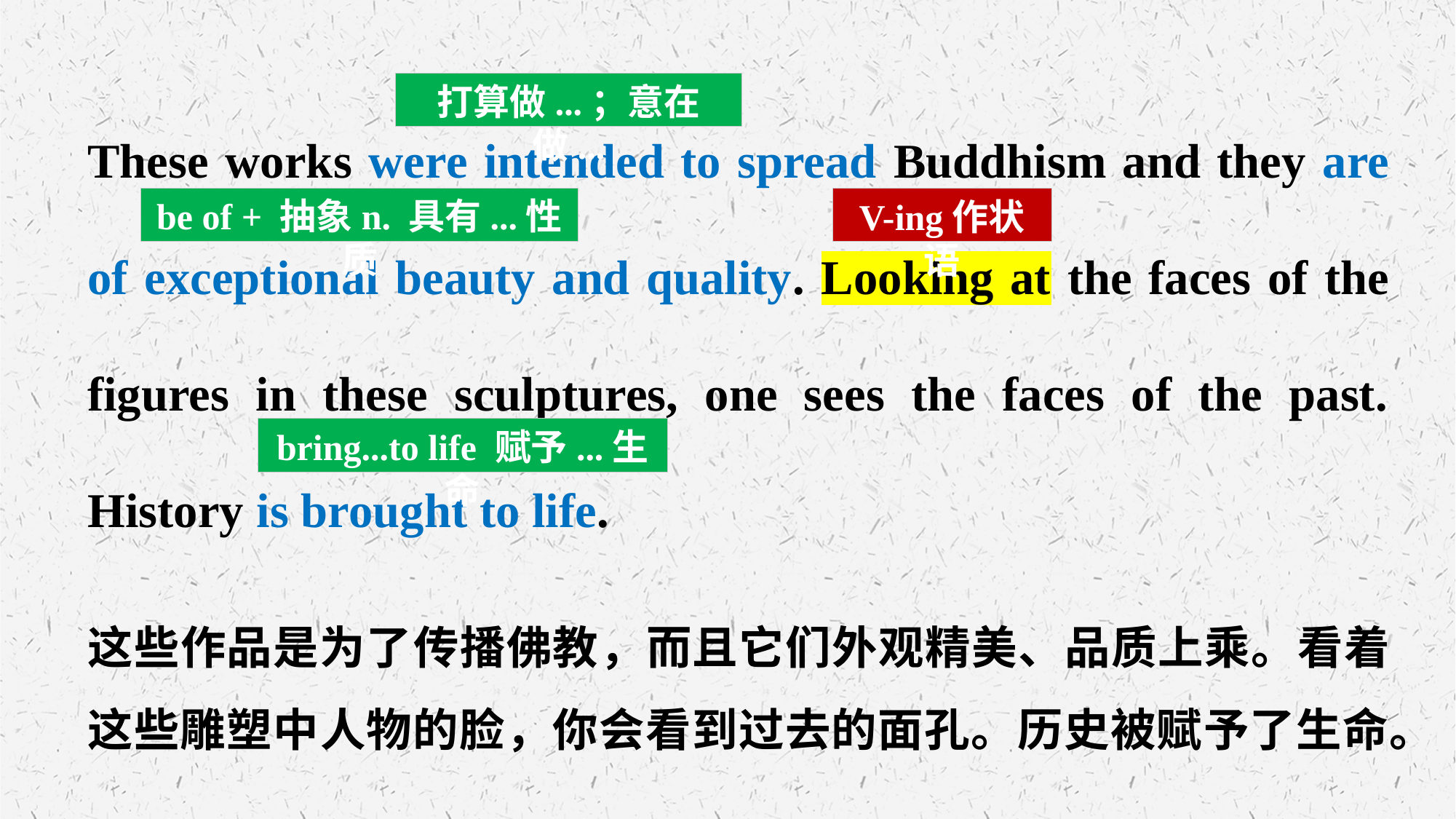

These works were intended to spread Buddhism and they are of exceptional beauty and quality. Looking at the faces of the figures in these sculptures, one sees the faces of the past. History is brought to life.

这些作品是为了传播佛教，而且它们外观精美、品质上乘。看着这些雕塑中人物的脸，你会看到过去的面孔。历史被赋予了生命。
打算做...；意在做...
be of + 抽象n. 具有...性质
V-ing作状语
bring...to life 赋予...生命